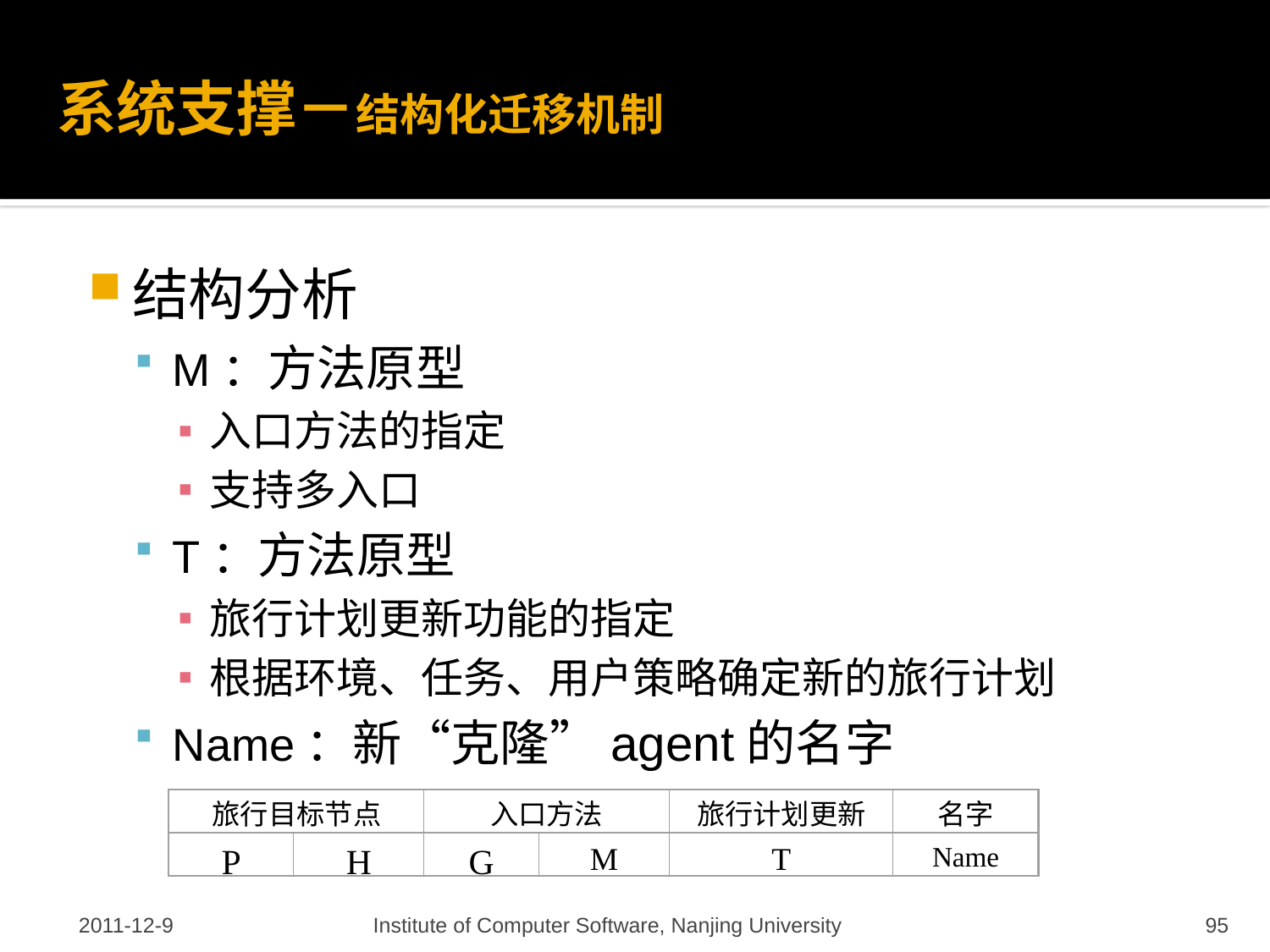

# 系统支撑－结构化迁移机制
结构分析
M：方法原型
入口方法的指定
支持多入口
T：方法原型
旅行计划更新功能的指定
根据环境、任务、用户策略确定新的旅行计划
Name：新“克隆”agent的名字

旅行目标节点

入口方法

旅行计划更新

名字

P

H

G

M

T

Name

2011-12-9
Institute of Computer Software, Nanjing University
95